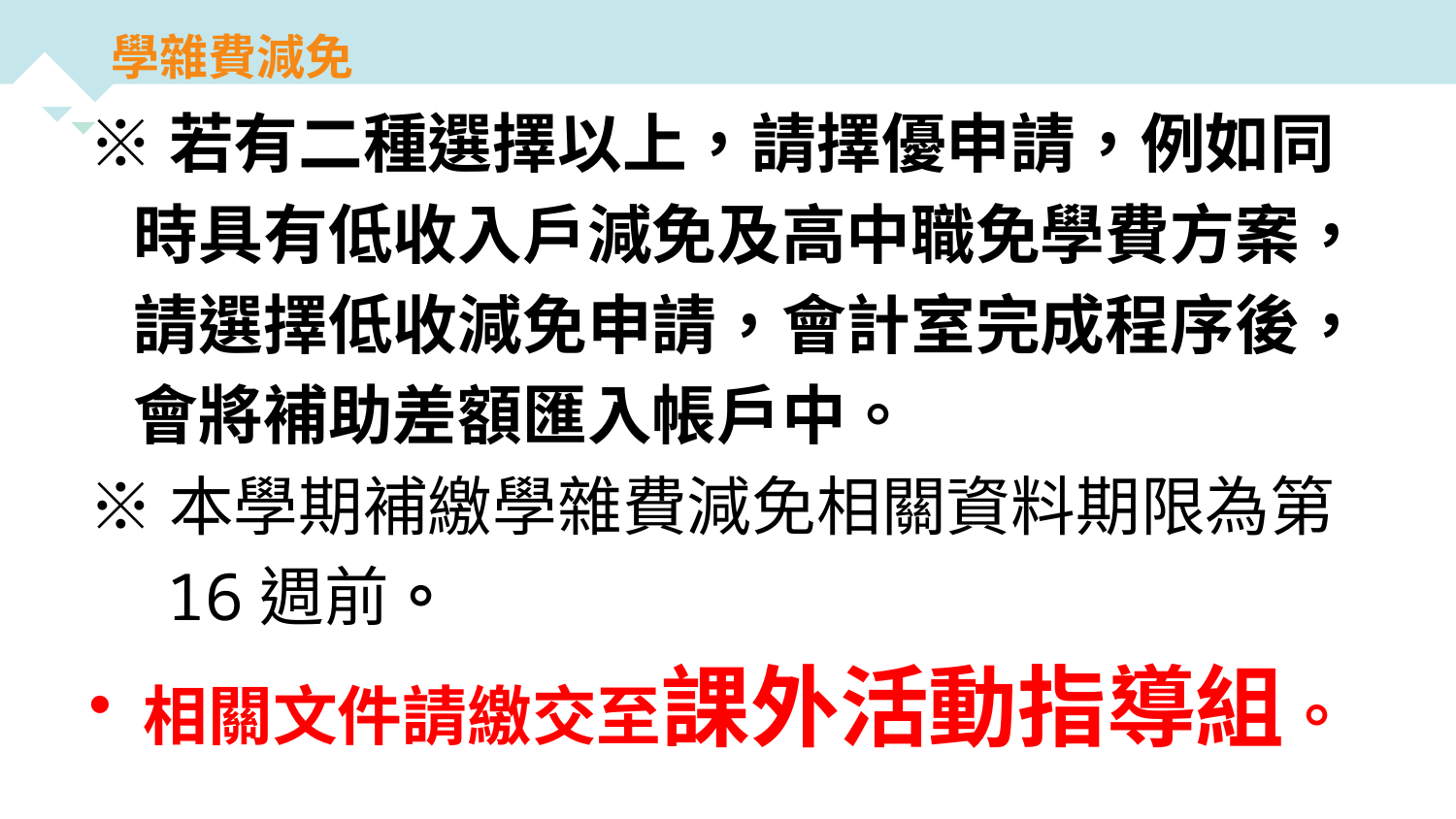

學雜費減免
※若有二種選擇以上，請擇優申請，例如同
  時具有低收入戶減免及高中職免學費方案，
  請選擇低收減免申請，會計室完成程序後，
  會將補助差額匯入帳戶中。
※本學期補繳學雜費減免相關資料期限為第
  16週前。
相關文件請繳交至課外活動指導組。